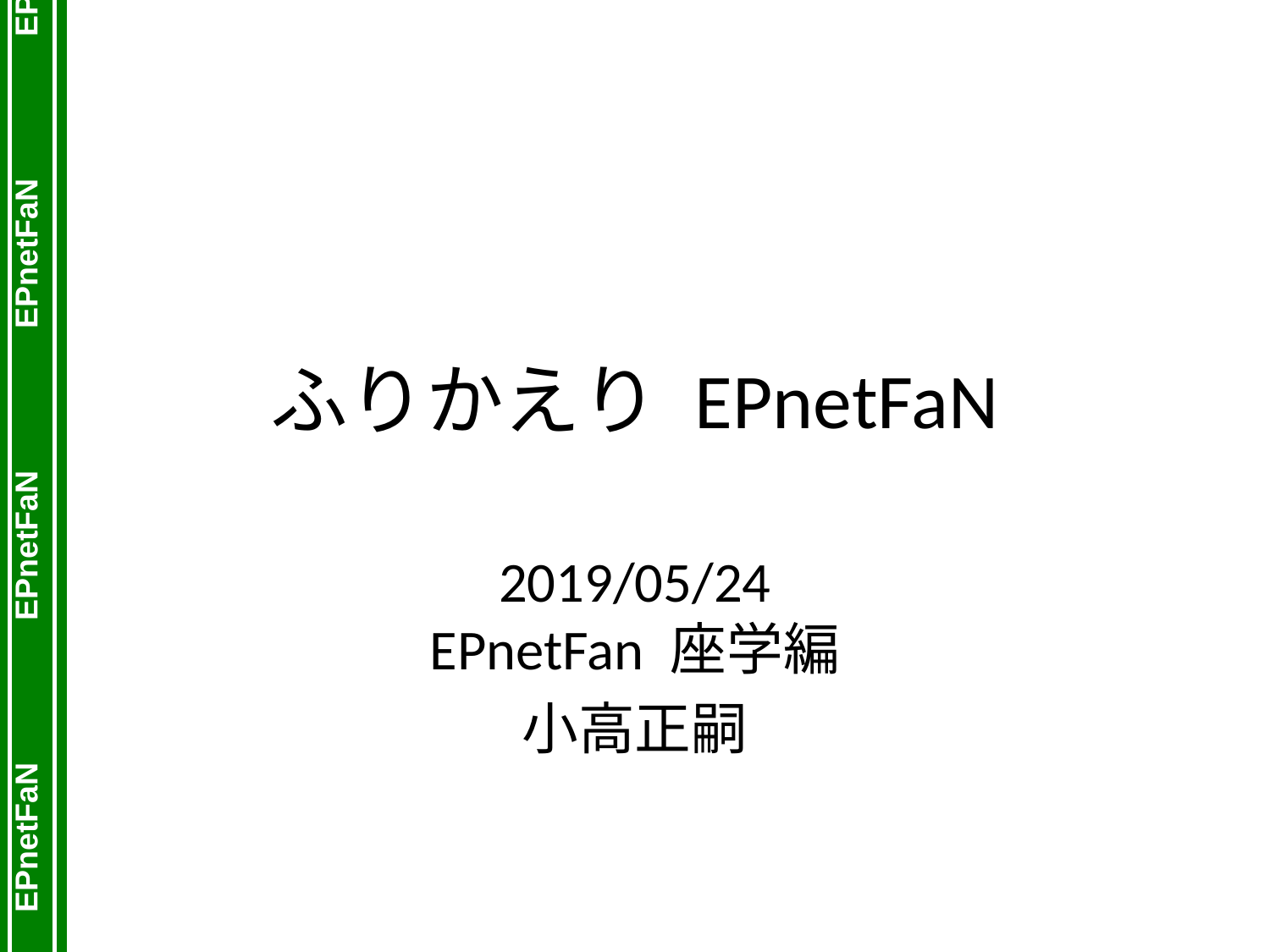

# ふりかえり EPnetFaN
2019/05/24
EPnetFan 座学編
小高正嗣